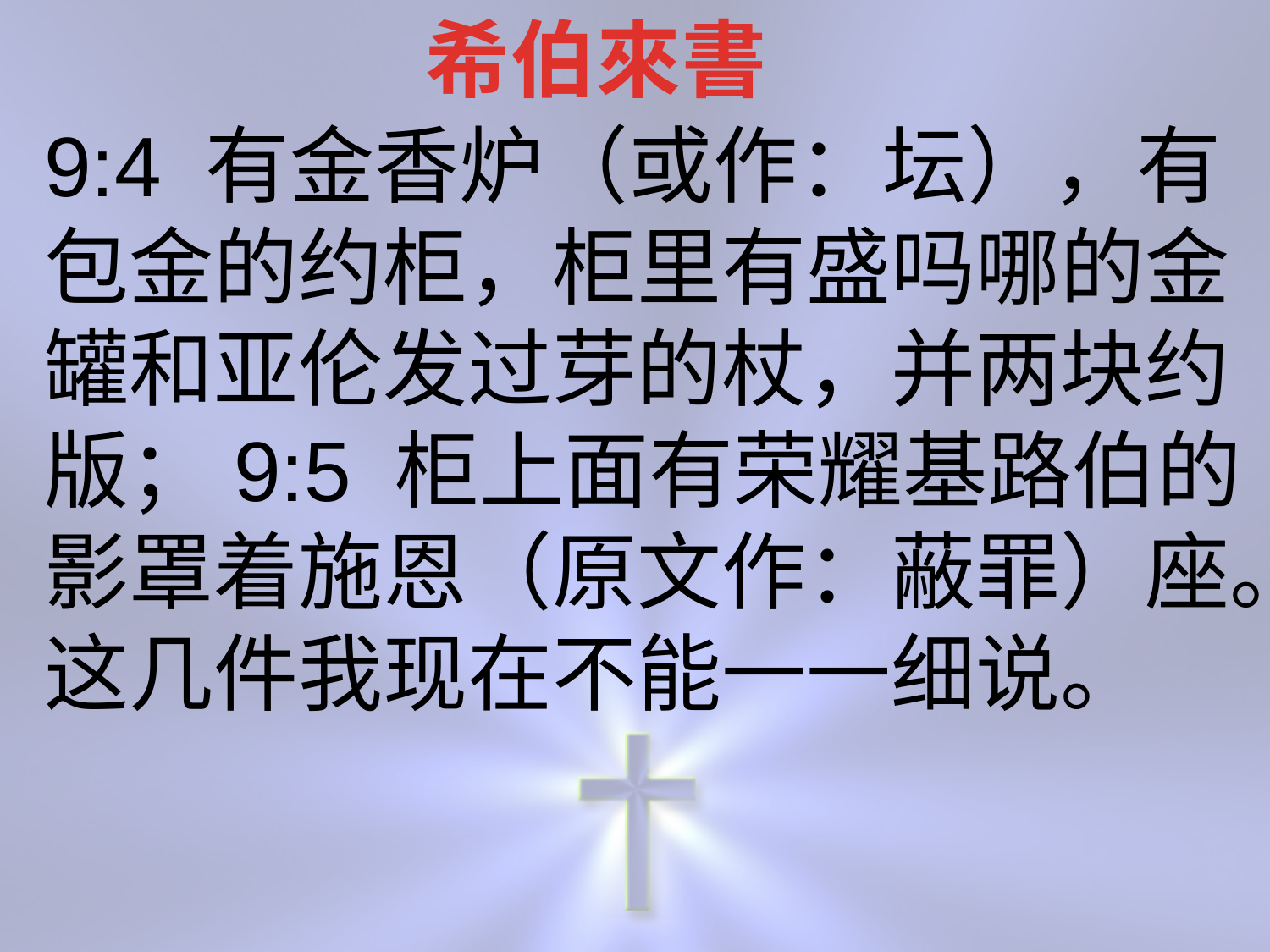

希伯來書
9:4 有金香炉（或作：坛），有包金的约柜，柜里有盛吗哪的金罐和亚伦发过芽的杖，并两块约版；9:5 柜上面有荣耀基路伯的影罩着施恩（原文作：蔽罪）座。这几件我现在不能一一细说。